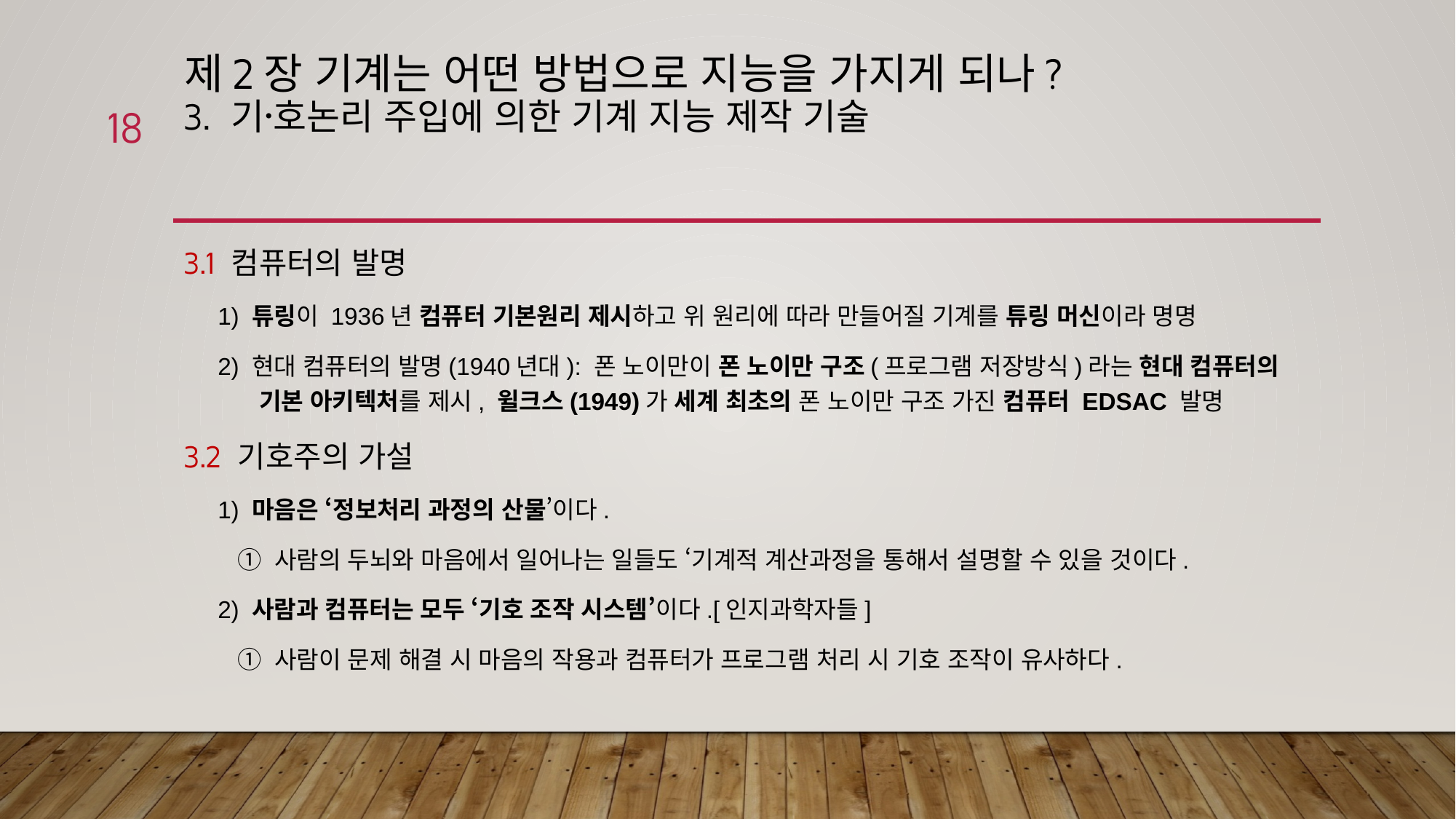

# 제2장 기계는 어떤 방법으로 지능을 가지게 되나? 3. 기호〮논리 주입에 의한 기계 지능 제작 기술
18
3.1 컴퓨터의 발명
     1) 튜링이 1936년 컴퓨터 기본원리 제시하고 위 원리에 따라 만들어질 기계를 튜링 머신이라 명명
     2) 현대 컴퓨터의 발명(1940년대): 폰 노이만이 폰 노이만 구조(프로그램 저장방식)라는 현대 컴퓨터의 기본 아키텍처를 제시, 윌크스(1949)가 세계 최초의 폰 노이만 구조 가진 컴퓨터 EDSAC 발명
3.2 기호주의 가설
     1) 마음은 ‘정보처리 과정의 산물’이다.
        ① 사람의 두뇌와 마음에서 일어나는 일들도 ‘기계적 계산과정을 통해서 설명할 수 있을 것이다.
     2) 사람과 컴퓨터는 모두 ‘기호 조작 시스템’이다.[인지과학자들]
        ① 사람이 문제 해결 시 마음의 작용과 컴퓨터가 프로그램 처리 시 기호 조작이 유사하다.